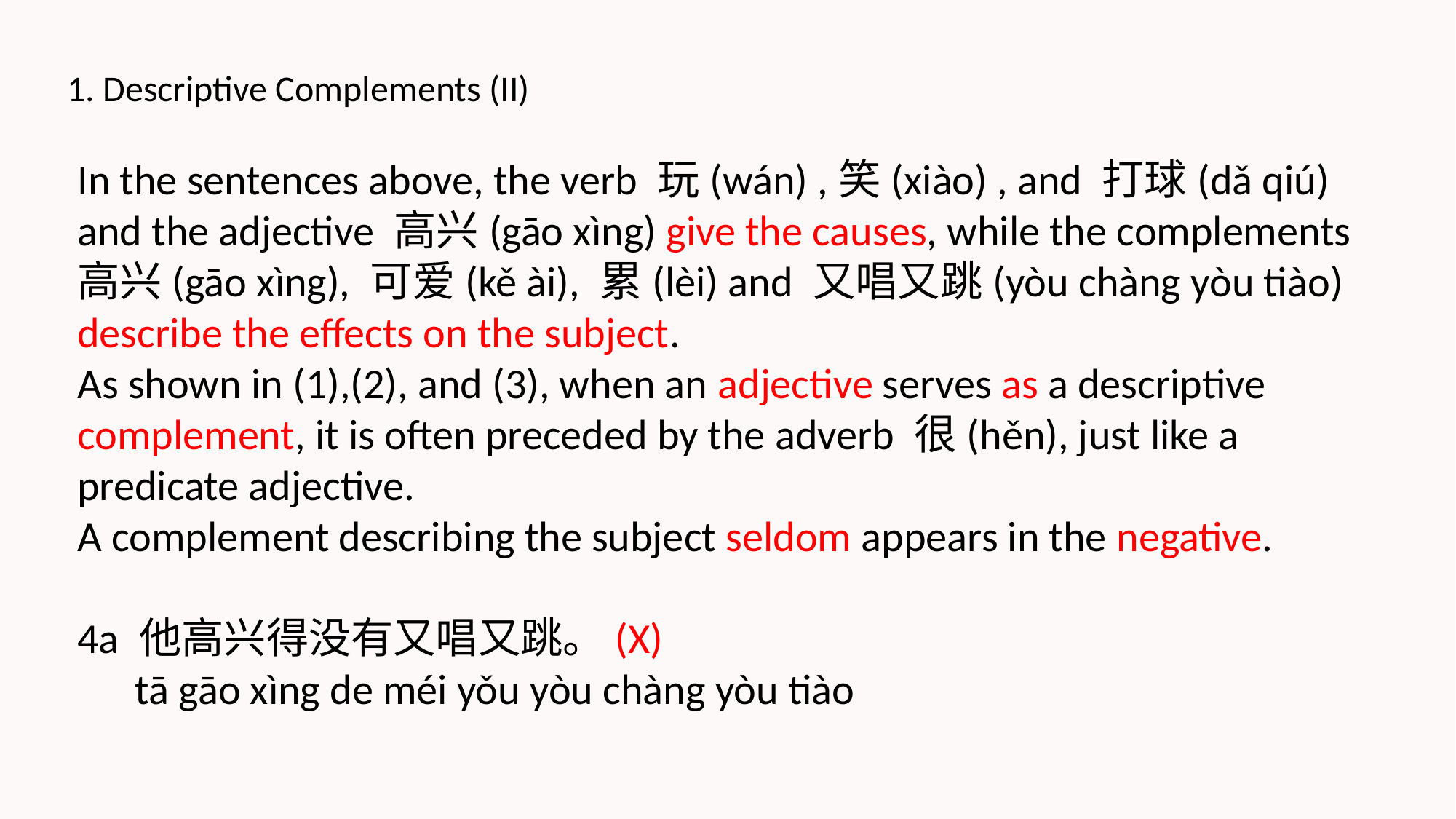

1. Descriptive Complements (II)
In the sentences above, the verb 玩(wán) ,笑(xiào) , and 打球(dǎ qiú) and the adjective 高兴(gāo xìng) give the causes, while the complements 高兴(gāo xìng), 可爱(kě ài), 累(lèi) and 又唱又跳(yòu chàng yòu tiào) describe the effects on the subject.
As shown in (1),(2), and (3), when an adjective serves as a descriptive complement, it is often preceded by the adverb 很(hěn), just like a predicate adjective.
A complement describing the subject seldom appears in the negative.

4a 他高兴得没有又唱又跳。(X)
      tā gāo xìng de méi yǒu yòu chàng yòu tiào